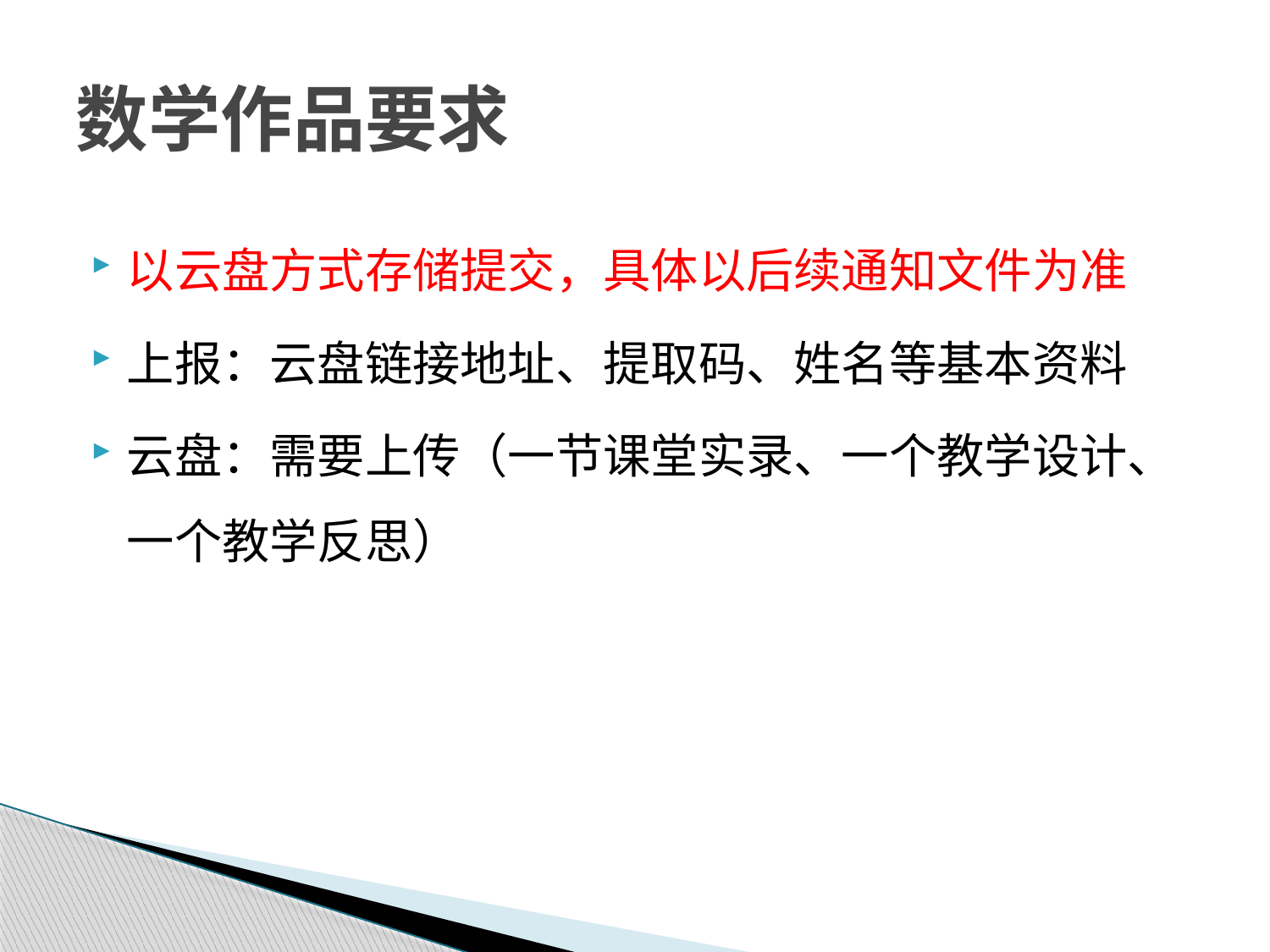

# 数学作品要求
以云盘方式存储提交，具体以后续通知文件为准
上报：云盘链接地址、提取码、姓名等基本资料
云盘：需要上传（一节课堂实录、一个教学设计、一个教学反思）